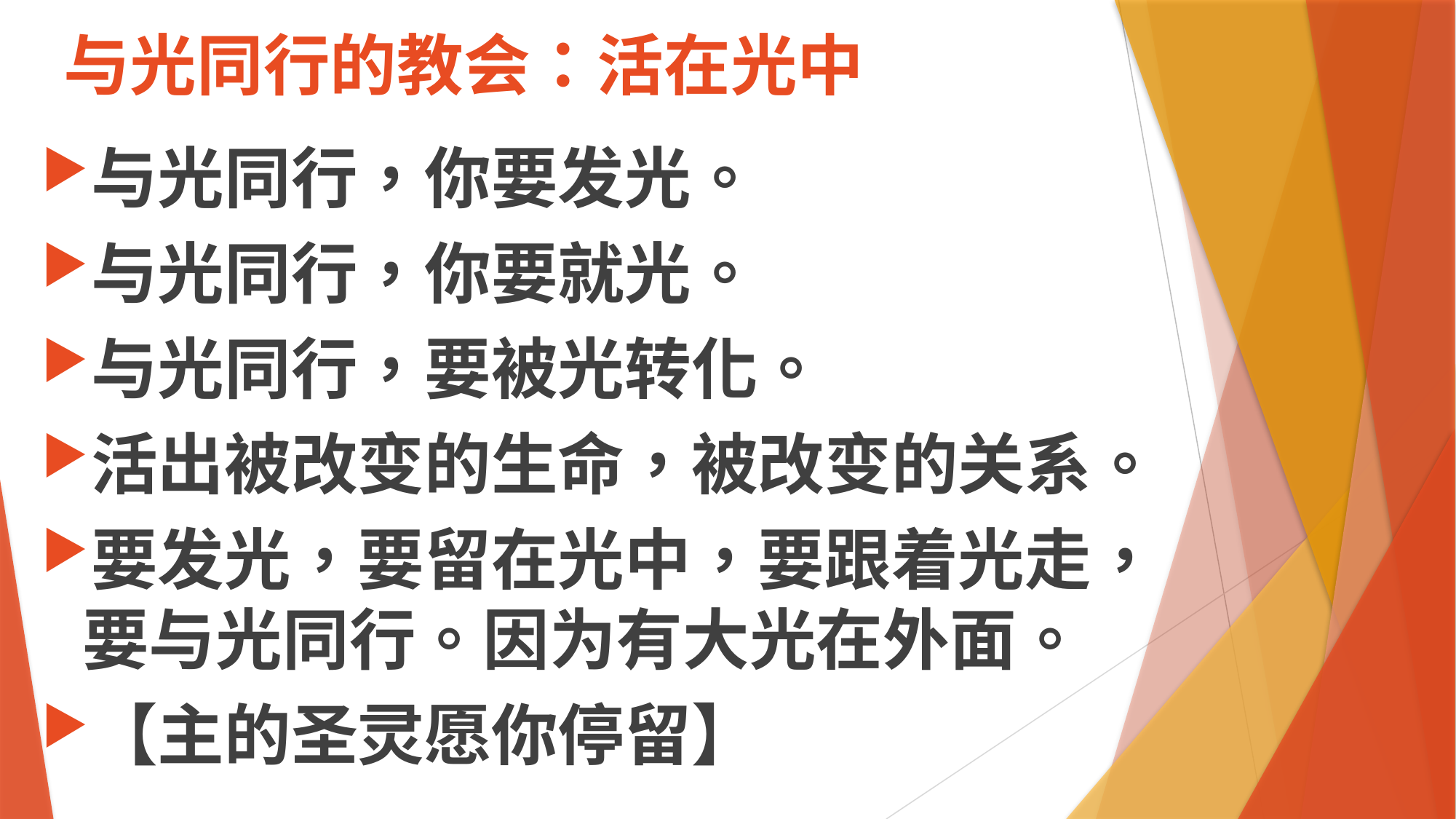

# 与光同行的教会：活在光中
与光同行，你要发光。
与光同行，你要就光。
与光同行，要被光转化。
活出被改变的生命，被改变的关系。
要发光，要留在光中，要跟着光走，要与光同行。因为有大光在外面。
【主的圣灵愿你停留】